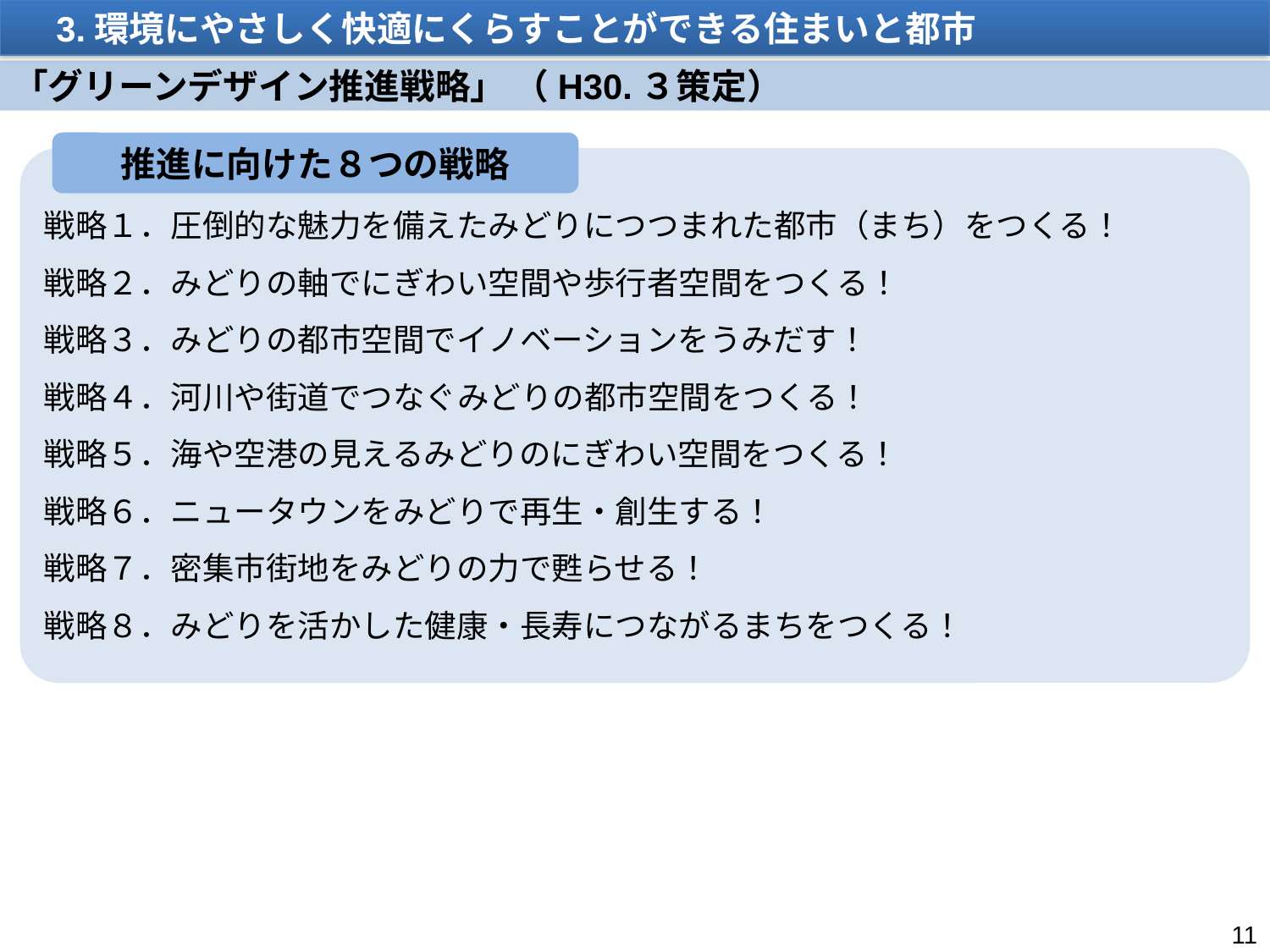

3.環境にやさしく快適にくらすことができる住まいと都市

「グリーンデザイン推進戦略」 （H30.３策定）
推進に向けた８つの戦略

戦略１．圧倒的な魅力を備えたみどりにつつまれた都市（まち）をつくる！
戦略２．みどりの軸でにぎわい空間や歩行者空間をつくる！
戦略３．みどりの都市空間でイノベーションをうみだす！
戦略４．河川や街道でつなぐみどりの都市空間をつくる！
戦略５．海や空港の見えるみどりのにぎわい空間をつくる！
戦略６．ニュータウンをみどりで再生・創生する！
戦略７．密集市街地をみどりの力で甦らせる！
戦略８．みどりを活かした健康・長寿につながるまちをつくる！
11
11